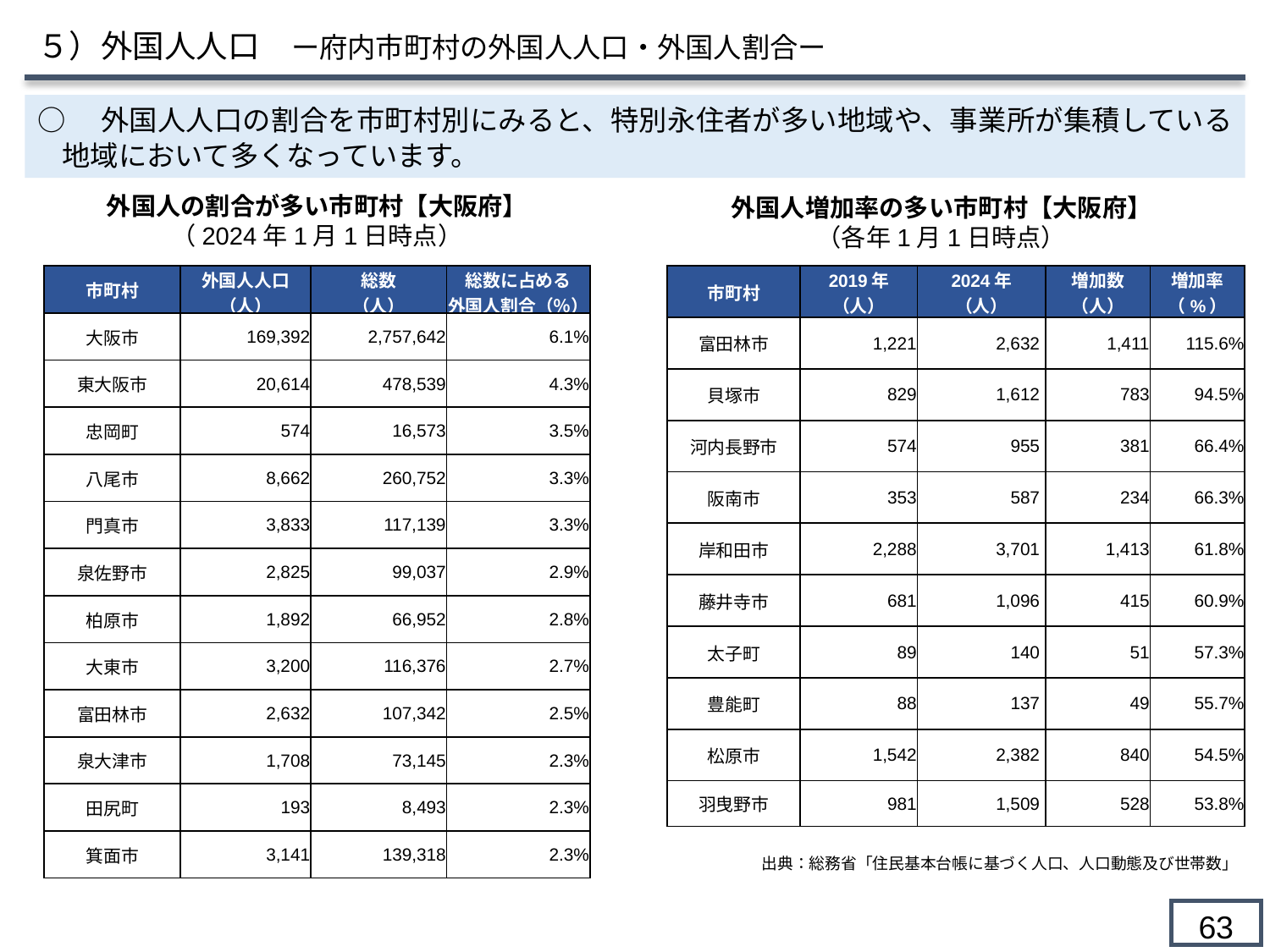

５）外国人人口　ー府内市町村の外国人人口・外国人割合ー
○　外国人人口の割合を市町村別にみると、特別永住者が多い地域や、事業所が集積している地域において多くなっています。
外国人の割合が多い市町村【大阪府】
（2024年1月1日時点）
外国人増加率の多い市町村【大阪府】
（各年1月1日時点）
| 市町村 | 2019年 （人） | 2024年 （人） | 増加数 （人） | 増加率 （%） |
| --- | --- | --- | --- | --- |
| 富田林市 | 1,221 | 2,632 | 1,411 | 115.6% |
| 貝塚市 | 829 | 1,612 | 783 | 94.5% |
| 河内長野市 | 574 | 955 | 381 | 66.4% |
| 阪南市 | 353 | 587 | 234 | 66.3% |
| 岸和田市 | 2,288 | 3,701 | 1,413 | 61.8% |
| 藤井寺市 | 681 | 1,096 | 415 | 60.9% |
| 太子町 | 89 | 140 | 51 | 57.3% |
| 豊能町 | 88 | 137 | 49 | 55.7% |
| 松原市 | 1,542 | 2,382 | 840 | 54.5% |
| 羽曳野市 | 981 | 1,509 | 528 | 53.8% |
| 市町村 | 外国人人口 （人） | 総数 （人） | 総数に占める 外国人割合（％） |
| --- | --- | --- | --- |
| 大阪市 | 169,392 | 2,757,642 | 6.1% |
| 東大阪市 | 20,614 | 478,539 | 4.3% |
| 忠岡町 | 574 | 16,573 | 3.5% |
| 八尾市 | 8,662 | 260,752 | 3.3% |
| 門真市 | 3,833 | 117,139 | 3.3% |
| 泉佐野市 | 2,825 | 99,037 | 2.9% |
| 柏原市 | 1,892 | 66,952 | 2.8% |
| 大東市 | 3,200 | 116,376 | 2.7% |
| 富田林市 | 2,632 | 107,342 | 2.5% |
| 泉大津市 | 1,708 | 73,145 | 2.3% |
| 田尻町 | 193 | 8,493 | 2.3% |
| 箕面市 | 3,141 | 139,318 | 2.3% |
出典：総務省「住民基本台帳に基づく人口、人口動態及び世帯数」
63